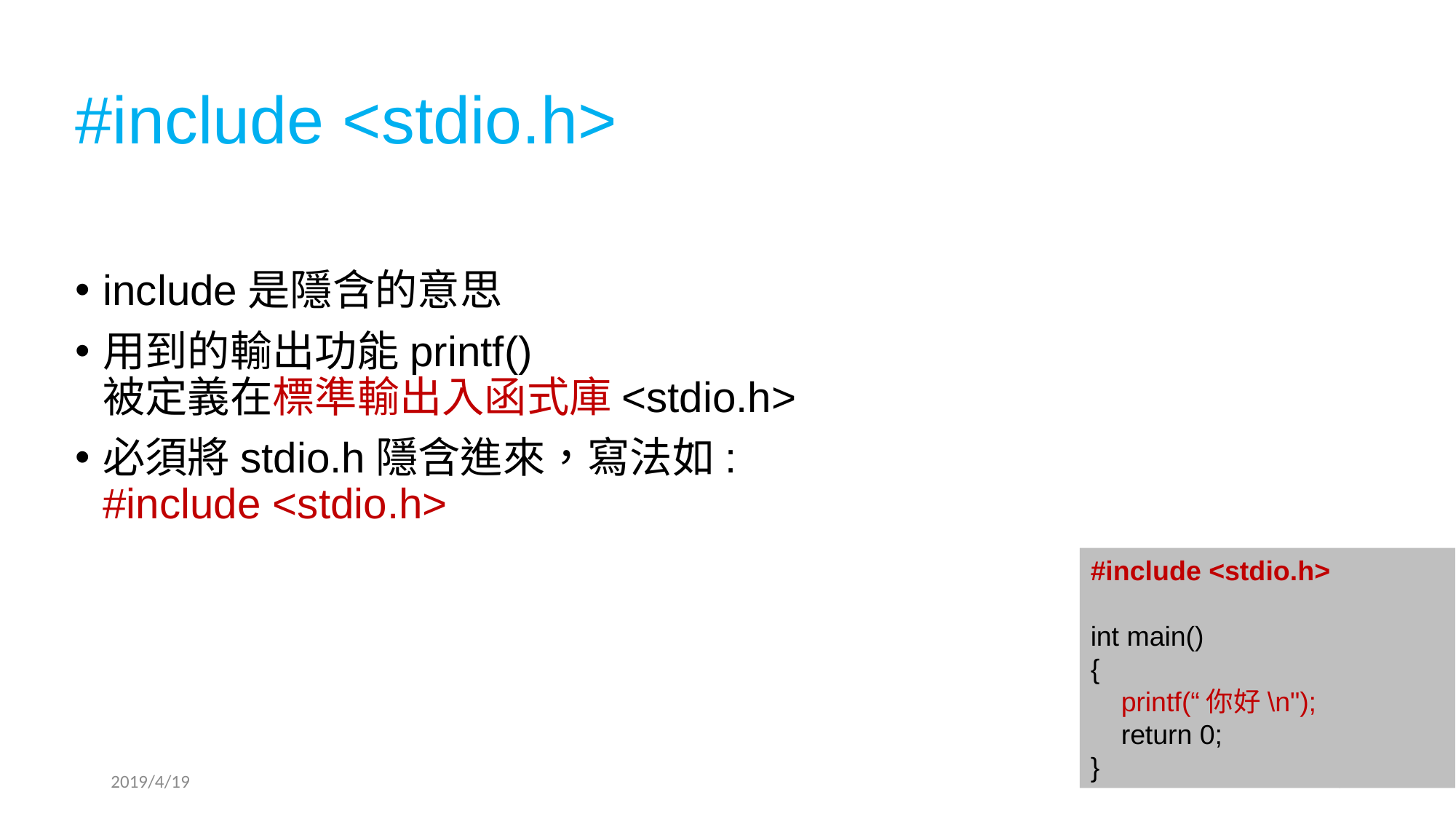

#include <stdio.h>
include是隱含的意思
用到的輸出功能printf()
被定義在標準輸出入函式庫<stdio.h>
必須將stdio.h隱含進來，寫法如:
#include <stdio.h>

#include <stdio.h>

int main()
{
    printf(“你好\n");
    return 0;
}
2019/4/19
10